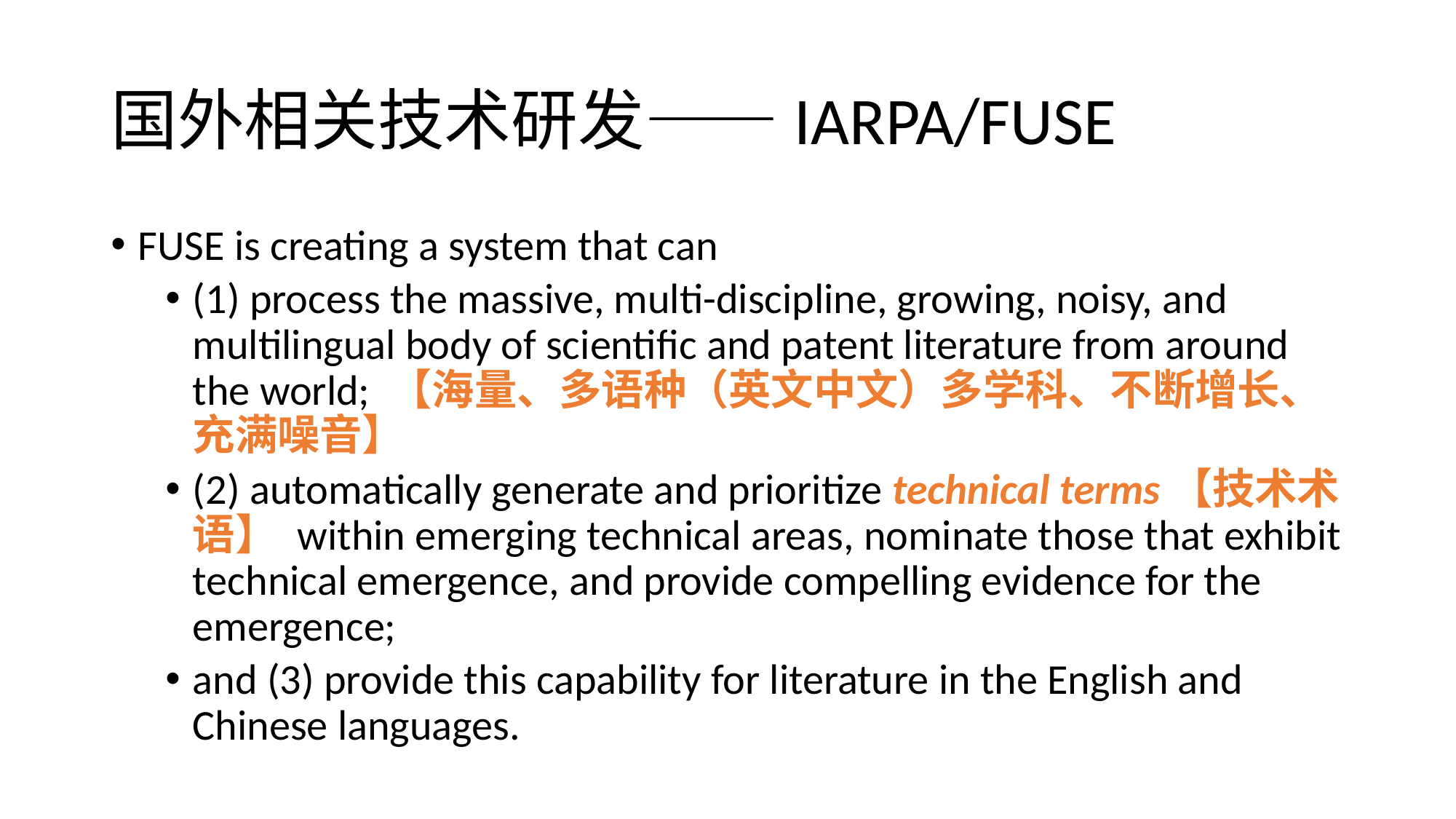

# 国外相关技术研发——IARPA/FUSE
FUSE is creating a system that can
(1) process the massive, multi-discipline, growing, noisy, and multilingual body of scientific and patent literature from around the world; 【海量、多语种（英文中文）多学科、不断增长、充满噪音】
(2) automatically generate and prioritize technical terms【技术术语】 within emerging technical areas, nominate those that exhibit technical emergence, and provide compelling evidence for the emergence;
and (3) provide this capability for literature in the English and Chinese languages.